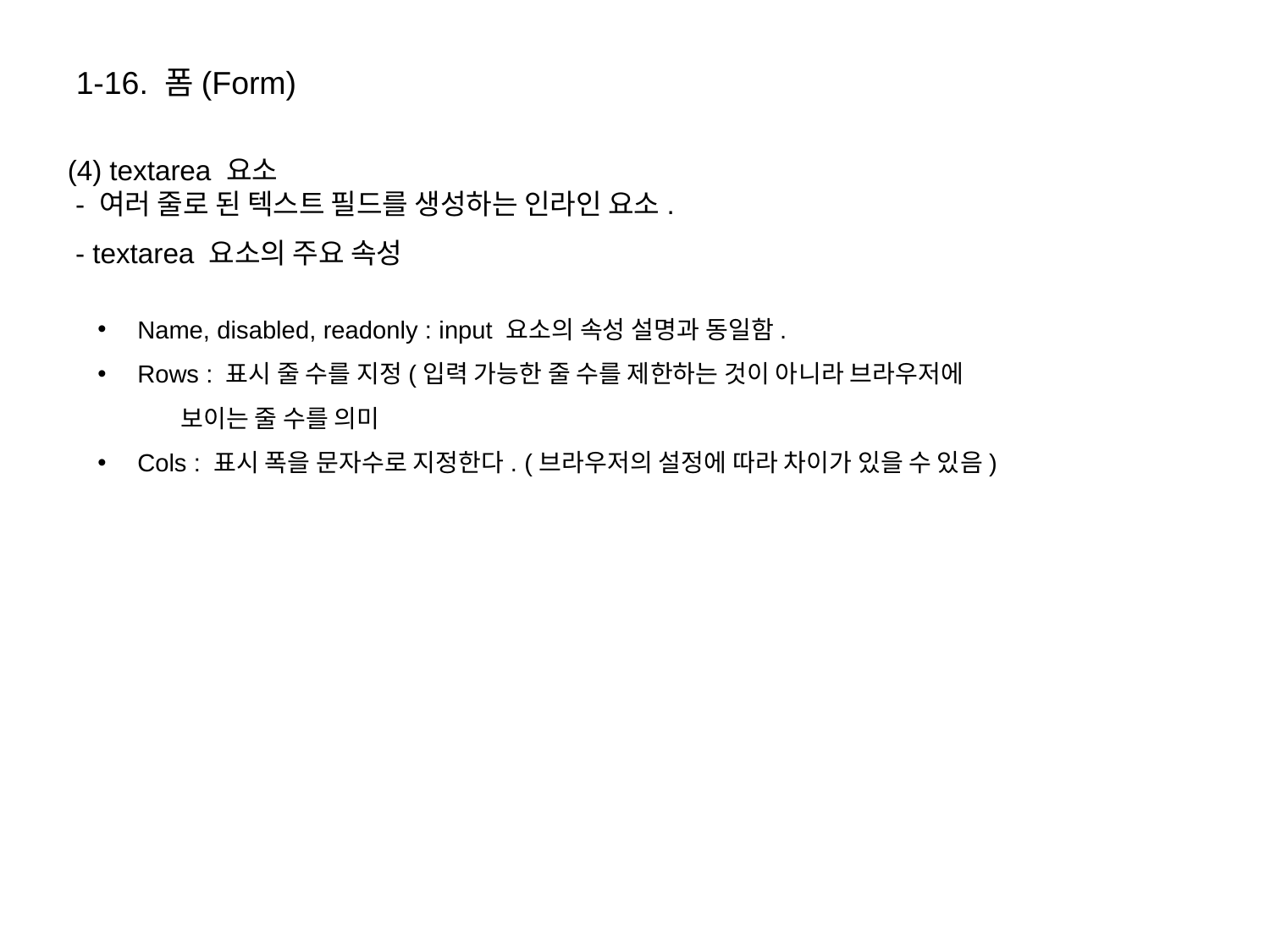

1-16. 폼(Form)
(4) textarea 요소
 - 여러 줄로 된 텍스트 필드를 생성하는 인라인 요소.
 - textarea 요소의 주요 속성
Name, disabled, readonly : input 요소의 속성 설명과 동일함.
Rows : 표시 줄 수를 지정(입력 가능한 줄 수를 제한하는 것이 아니라 브라우저에
              보이는 줄 수를 의미
Cols : 표시 폭을 문자수로 지정한다. (브라우저의 설정에 따라 차이가 있을 수 있음)